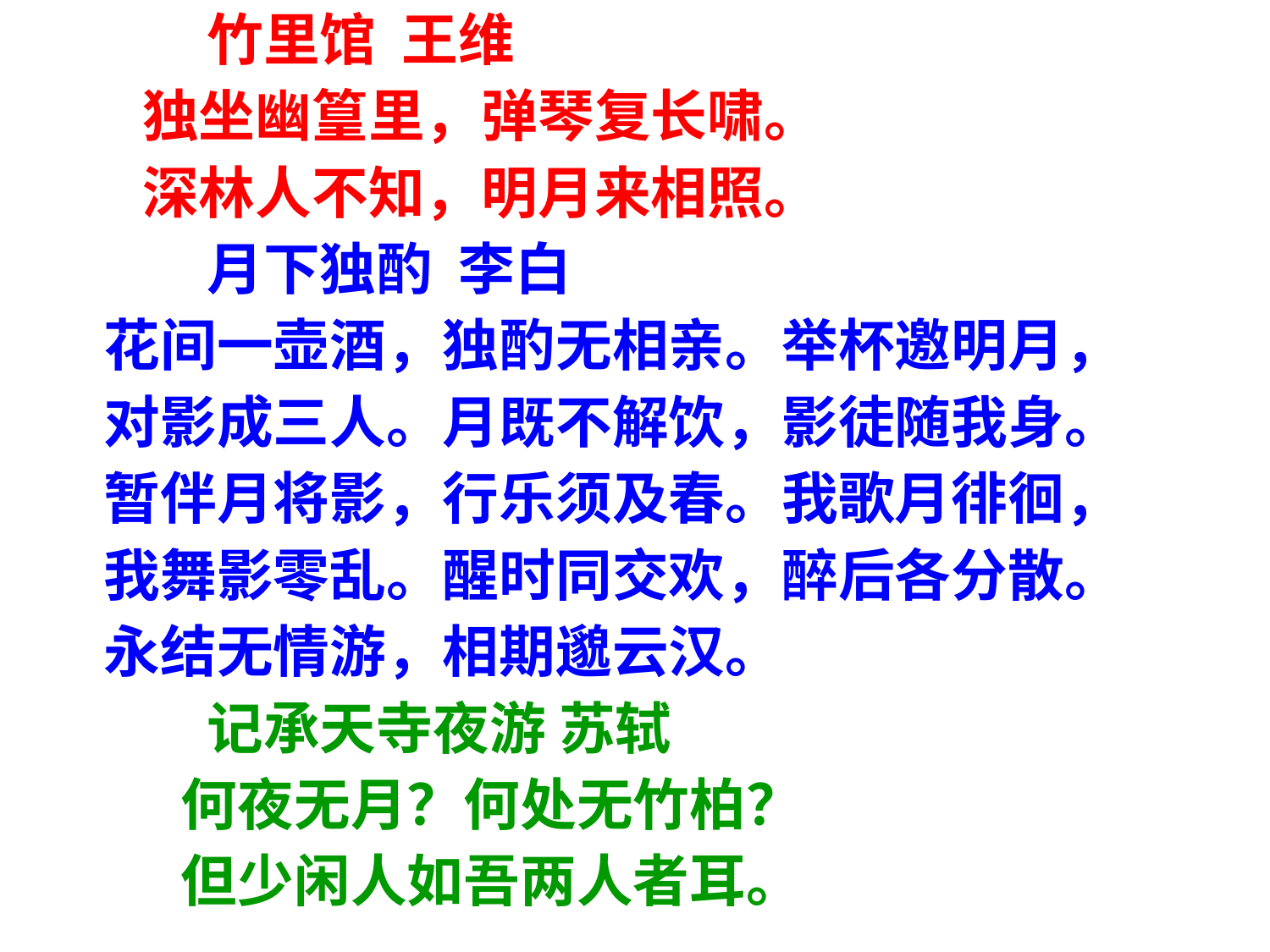

竹里馆  王维
         独坐幽篁里，弹琴复长啸。
         深林人不知，明月来相照。
              月下独酌  李白
      花间一壶酒，独酌无相亲。举杯邀明月，
      对影成三人。月既不解饮，影徒随我身。
      暂伴月将影，行乐须及春。我歌月徘徊，
      我舞影零乱。醒时同交欢，醉后各分散。
      永结无情游，相期邈云汉。
              记承天寺夜游 苏轼
            何夜无月？何处无竹柏？
            但少闲人如吾两人者耳。